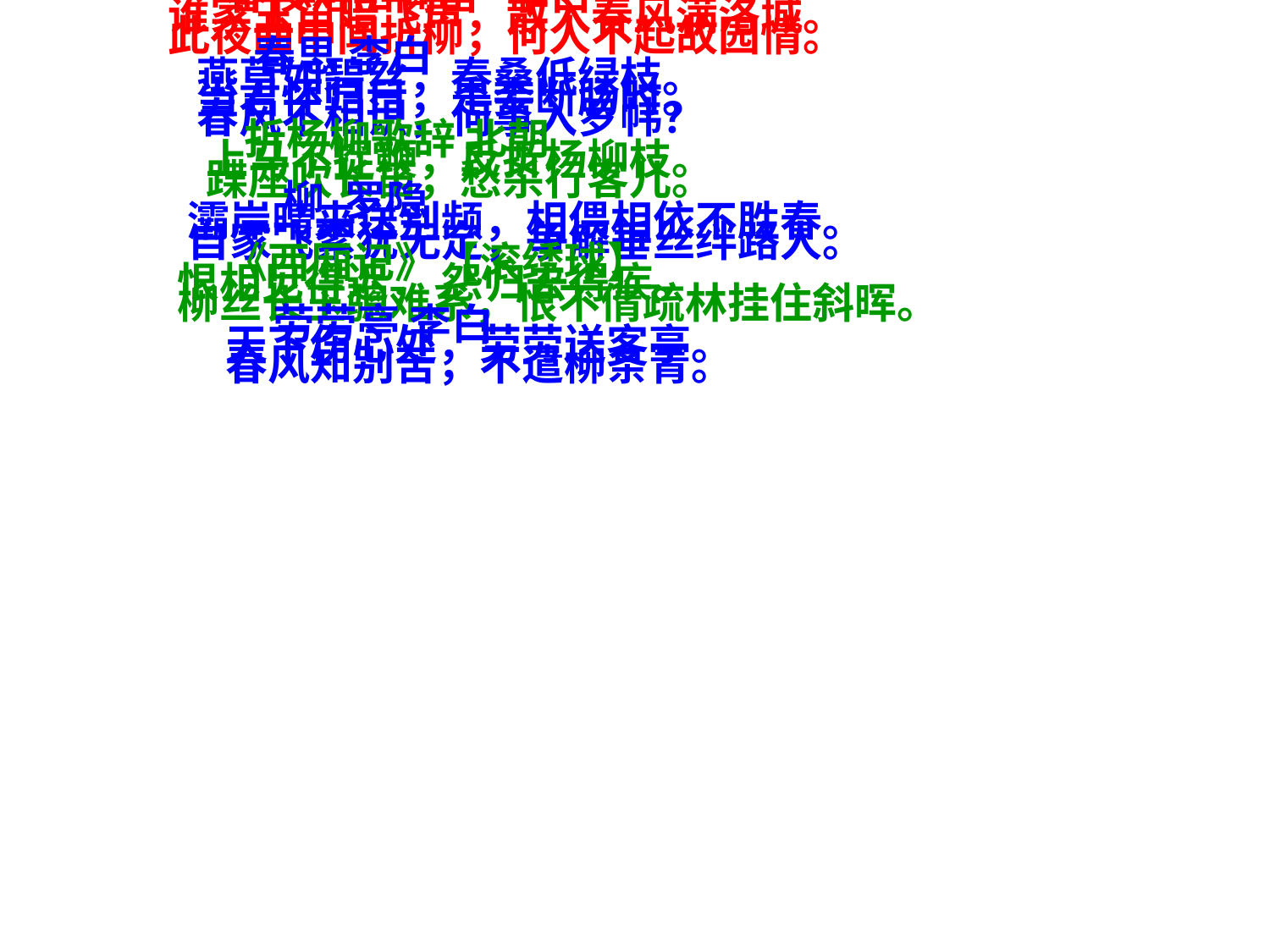

春夜洛阳闻笛   李白
                谁家玉笛暗飞声，散入春风满洛城。
                此夜曲中闻折柳，何人不起故园情。
                         春思 李白
                   燕草如碧丝，秦桑低绿枝。
                   当君怀归日，是妾断肠时。
                   春风不相识，何事入罗帏？
                        折杨柳歌辞 北朝
                    上马不捉鞭，反折杨柳枝。
                    蹀座吹长笛，愁杀行客儿。
                            柳  罗隐
                  灞岸晴来送别频，相偎相依不胜春。
                  自家飞絮犹无定，争解垂丝绊路人。
                      《西厢记》【滚绣球】
                 恨相见得迟， 怨归去得疾。
                 柳丝长玉骢难系，恨不倩疏林挂住斜晖。
                           劳劳亭 李白
                      天下伤心处，劳劳送客亭。
                      春风知别苦，不遣柳条青。